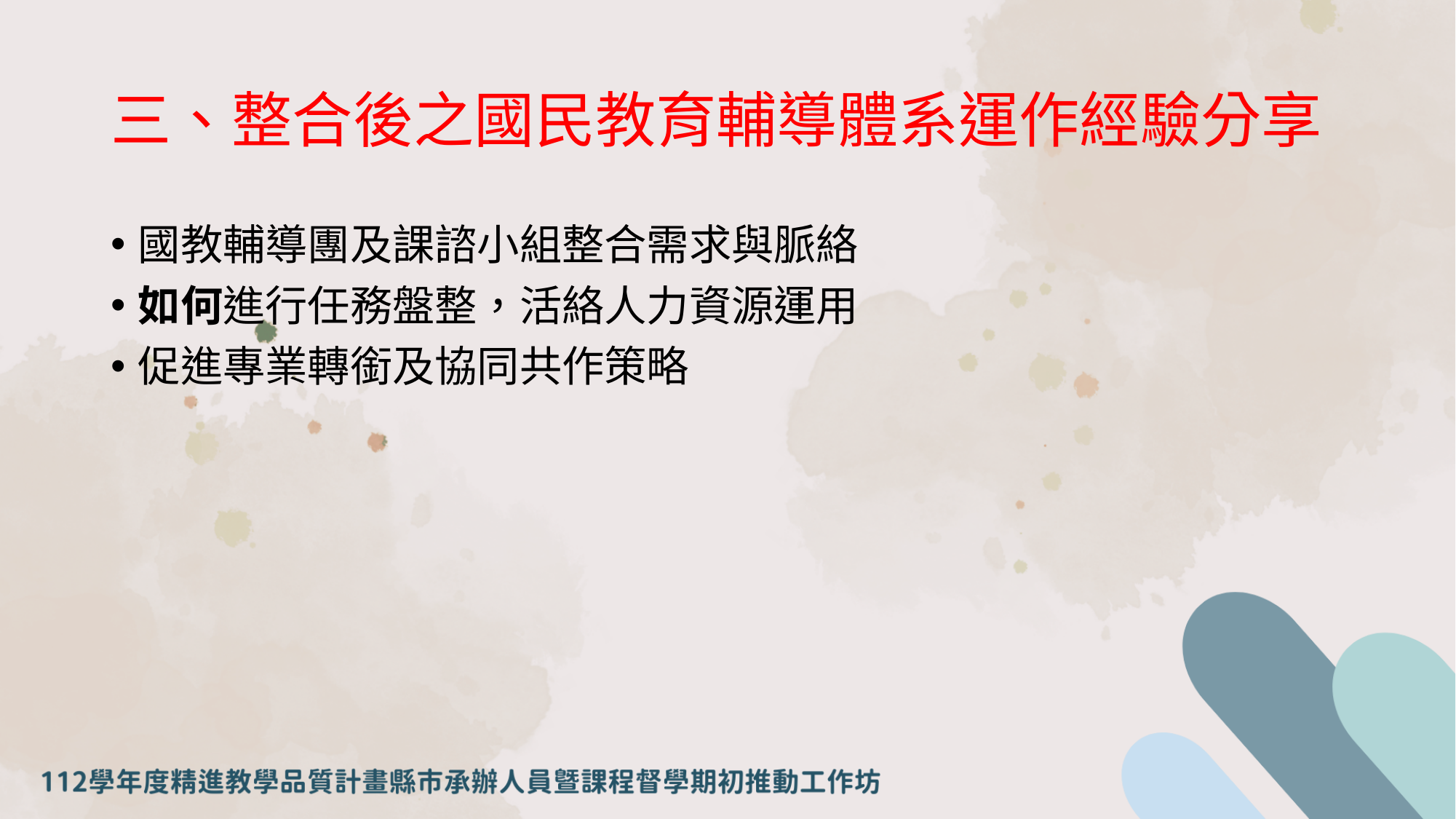

# 三、整合後之國民教育輔導體系運作經驗分享
國教輔導團及課諮小組整合需求與脈絡
如何進行任務盤整，活絡人力資源運用
促進專業轉銜及協同共作策略